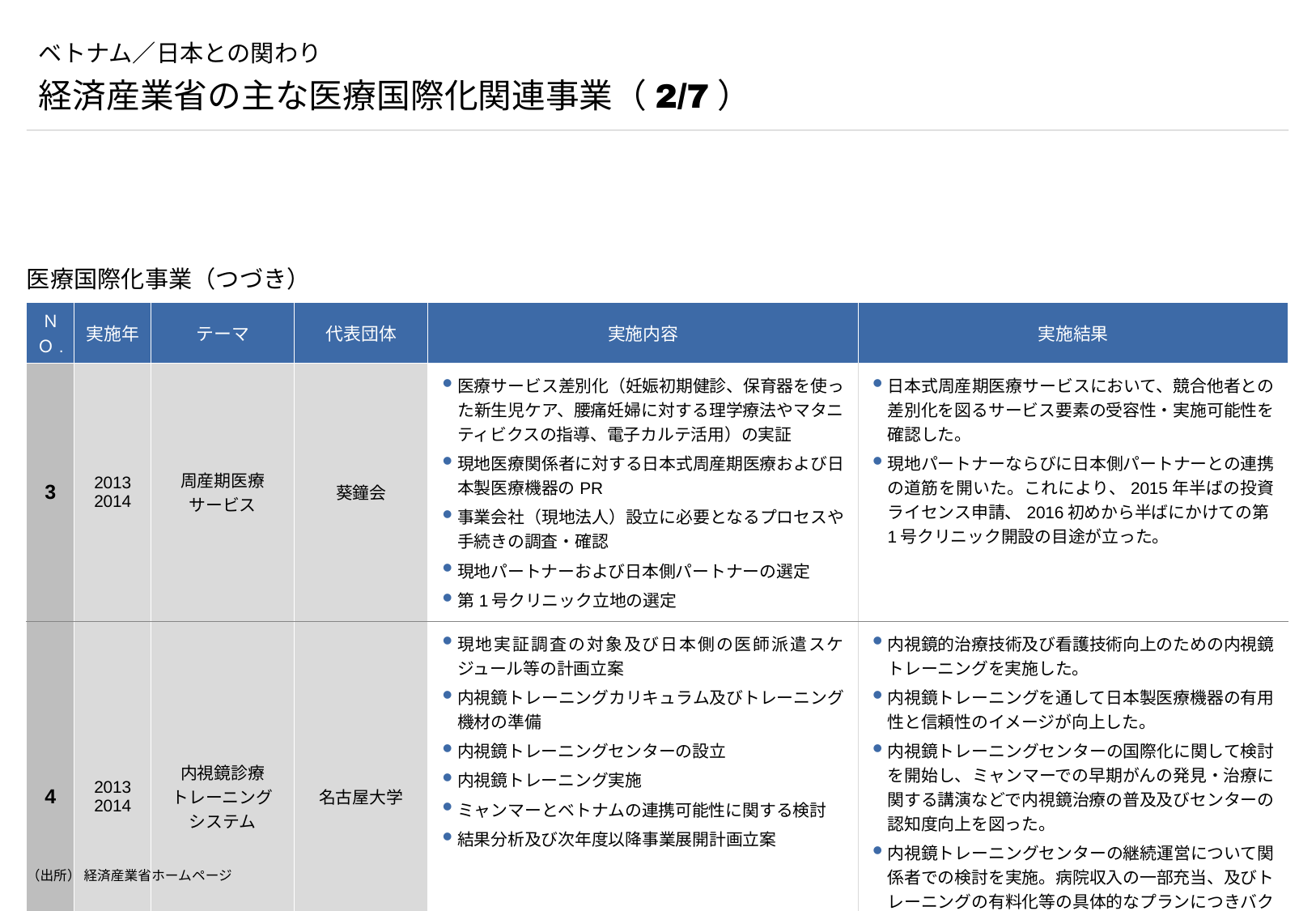

# ベトナム／日本との関わり
経済産業省の主な医療国際化関連事業（2/7）
医療国際化事業（つづき）
| ＮＯ. | 実施年 | テーマ | 代表団体 | 実施内容 | 実施結果 |
| --- | --- | --- | --- | --- | --- |
| 3 | 2013 2014 | 周産期医療 サービス | 葵鐘会 | 医療サービス差別化（妊娠初期健診、保育器を使った新生児ケア、腰痛妊婦に対する理学療法やマタニティビクスの指導、電子カルテ活用）の実証 現地医療関係者に対する日本式周産期医療および日本製医療機器のPR 事業会社（現地法人）設立に必要となるプロセスや手続きの調査・確認 現地パートナーおよび日本側パートナーの選定 第1号クリニック立地の選定 | 日本式周産期医療サービスにおいて、競合他者との差別化を図るサービス要素の受容性・実施可能性を確認した。 現地パートナーならびに日本側パートナーとの連携の道筋を開いた。これにより、2015年半ばの投資ライセンス申請、2016初めから半ばにかけての第1号クリニック開設の目途が立った。 |
| 4 | 2013 2014 | 内視鏡診療 トレーニング システム | 名古屋大学 | 現地実証調査の対象及び日本側の医師派遣スケジュール等の計画立案 内視鏡トレーニングカリキュラム及びトレーニング機材の準備 内視鏡トレーニングセンターの設立 内視鏡トレーニング実施 ミャンマーとベトナムの連携可能性に関する検討 結果分析及び次年度以降事業展開計画立案 | 内視鏡的治療技術及び看護技術向上のための内視鏡トレーニングを実施した。 内視鏡トレーニングを通して日本製医療機器の有用性と信頼性のイメージが向上した。 内視鏡トレーニングセンターの国際化に関して検討を開始し、ミャンマーでの早期がんの発見・治療に関する講演などで内視鏡治療の普及及びセンターの認知度向上を図った。 内視鏡トレーニングセンターの継続運営について関係者での検討を実施。病院収入の一部充当、及びトレーニングの有料化等の具体的なプランにつきバクマイ病院とそのコンセプト及び方向性に関しては合意し、詳細についての調整を開始した。 |
（出所） 経済産業省ホームページ